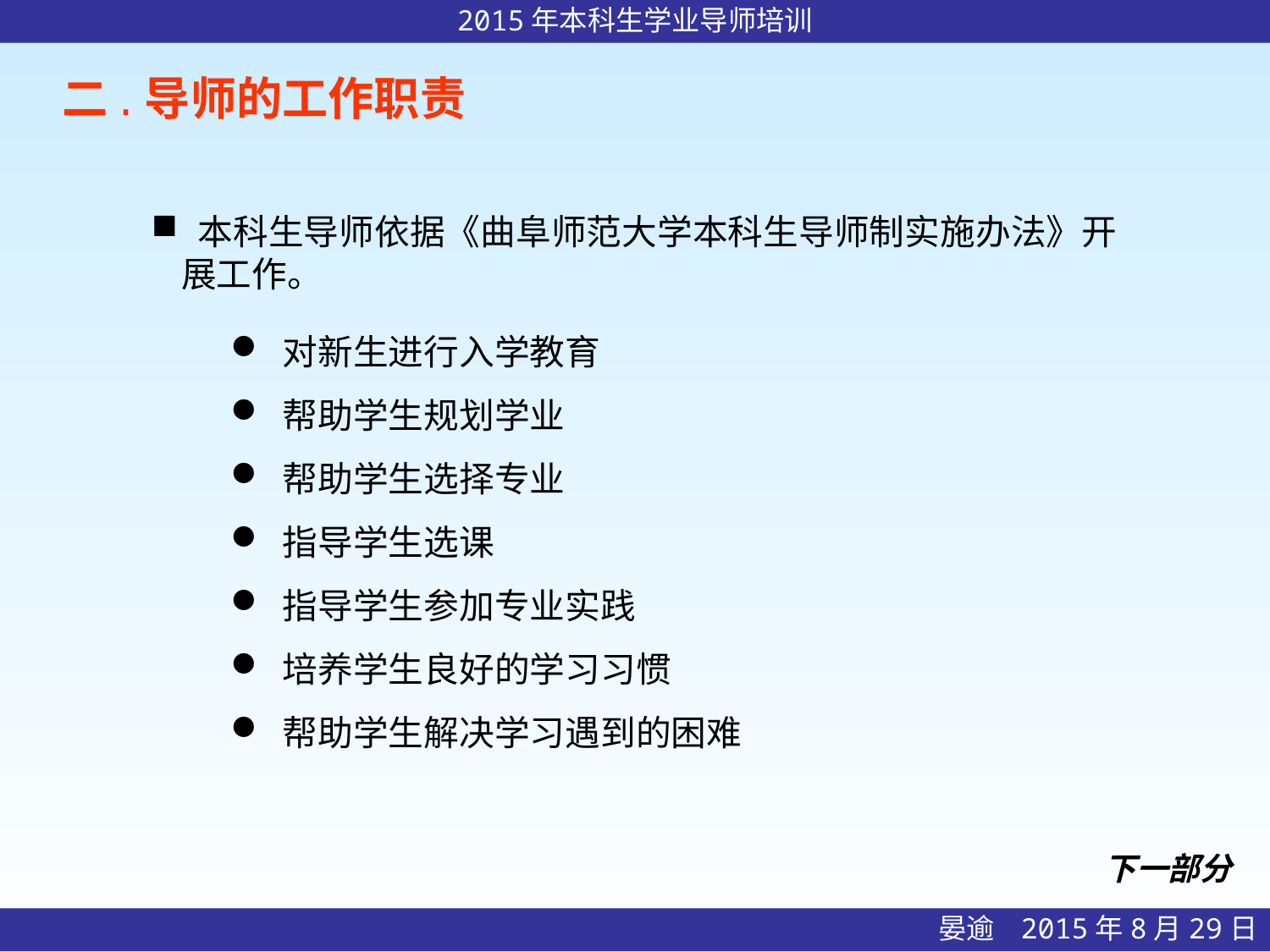

# 二.导师的工作职责
 本科生导师依据《曲阜师范大学本科生导师制实施办法》开展工作。
 对新生进行入学教育
 帮助学生规划学业
 帮助学生选择专业
 指导学生选课
 指导学生参加专业实践
 培养学生良好的学习习惯
 帮助学生解决学习遇到的困难
下一部分